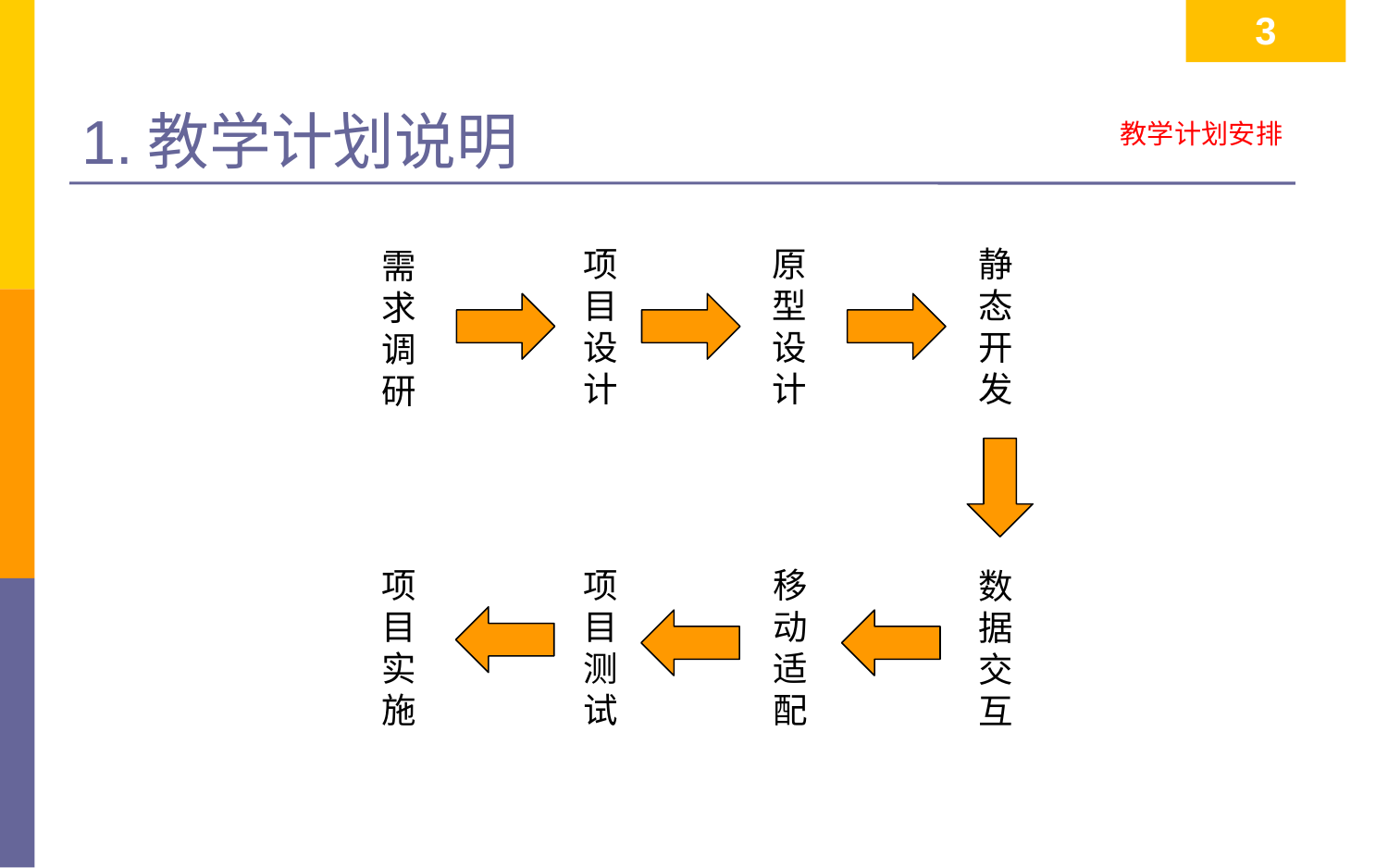

3
# 1.教学计划说明
教学计划安排
项
目
设
计
原
型
设
计
静
态
开
发
需
求
调
研

项
目
实
施
移
动
适
配
项
目
测
试
数
据
交
互